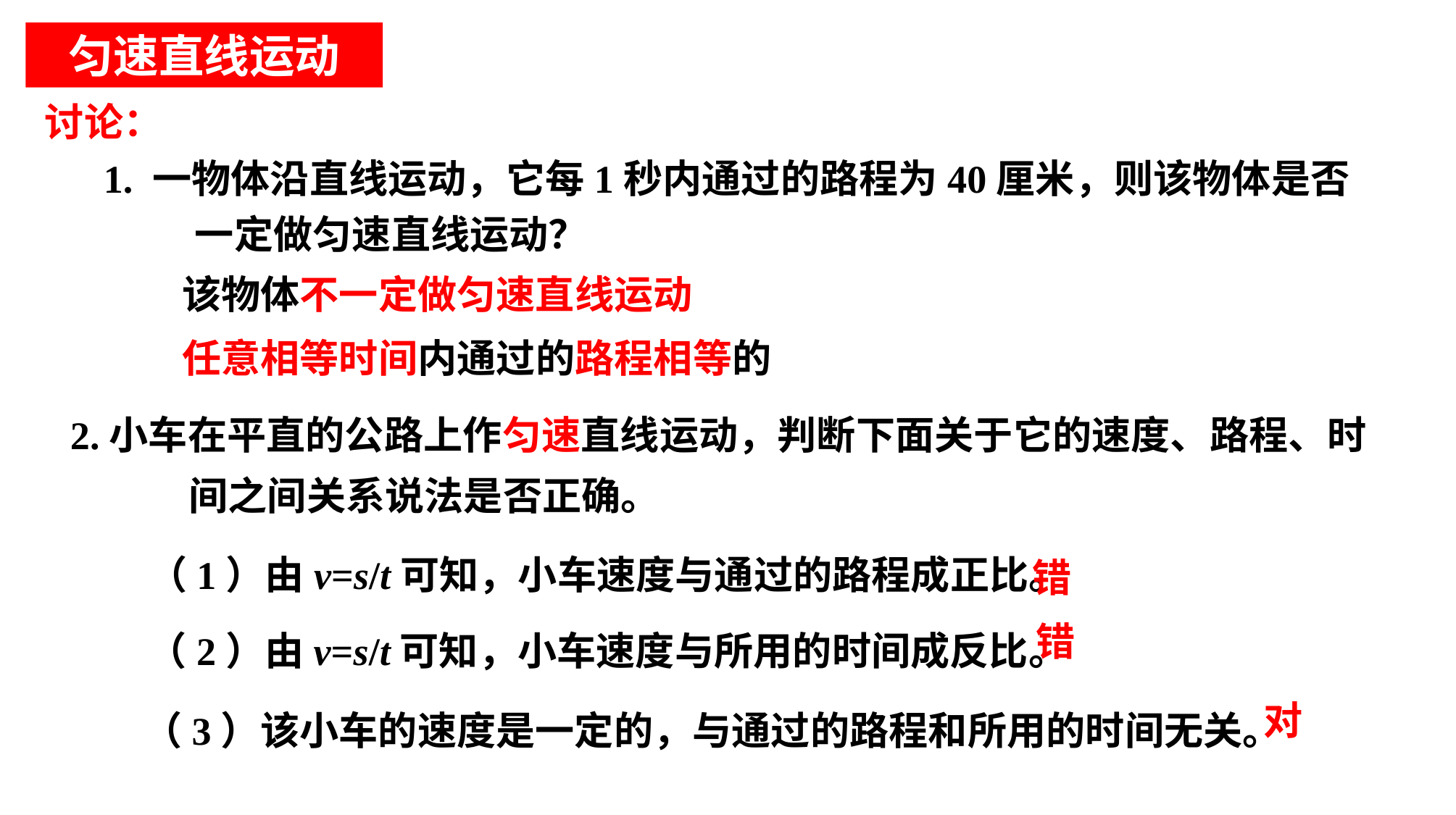

匀速直线运动
讨论：
      1. 一物体沿直线运动，它每1秒内通过的路程为40厘米，则该物体是否一定做匀速直线运动？
该物体不一定做匀速直线运动
任意相等时间内通过的路程相等的
  2.小车在平直的公路上作匀速直线运动，判断下面关于它的速度、路程、时间之间关系说法是否正确。
（1）由v=s/t可知，小车速度与通过的路程成正比。
错
（2）由v=s/t可知，小车速度与所用的时间成反比。
错
（3）该小车的速度是一定的，与通过的路程和所用的时间无关。
对